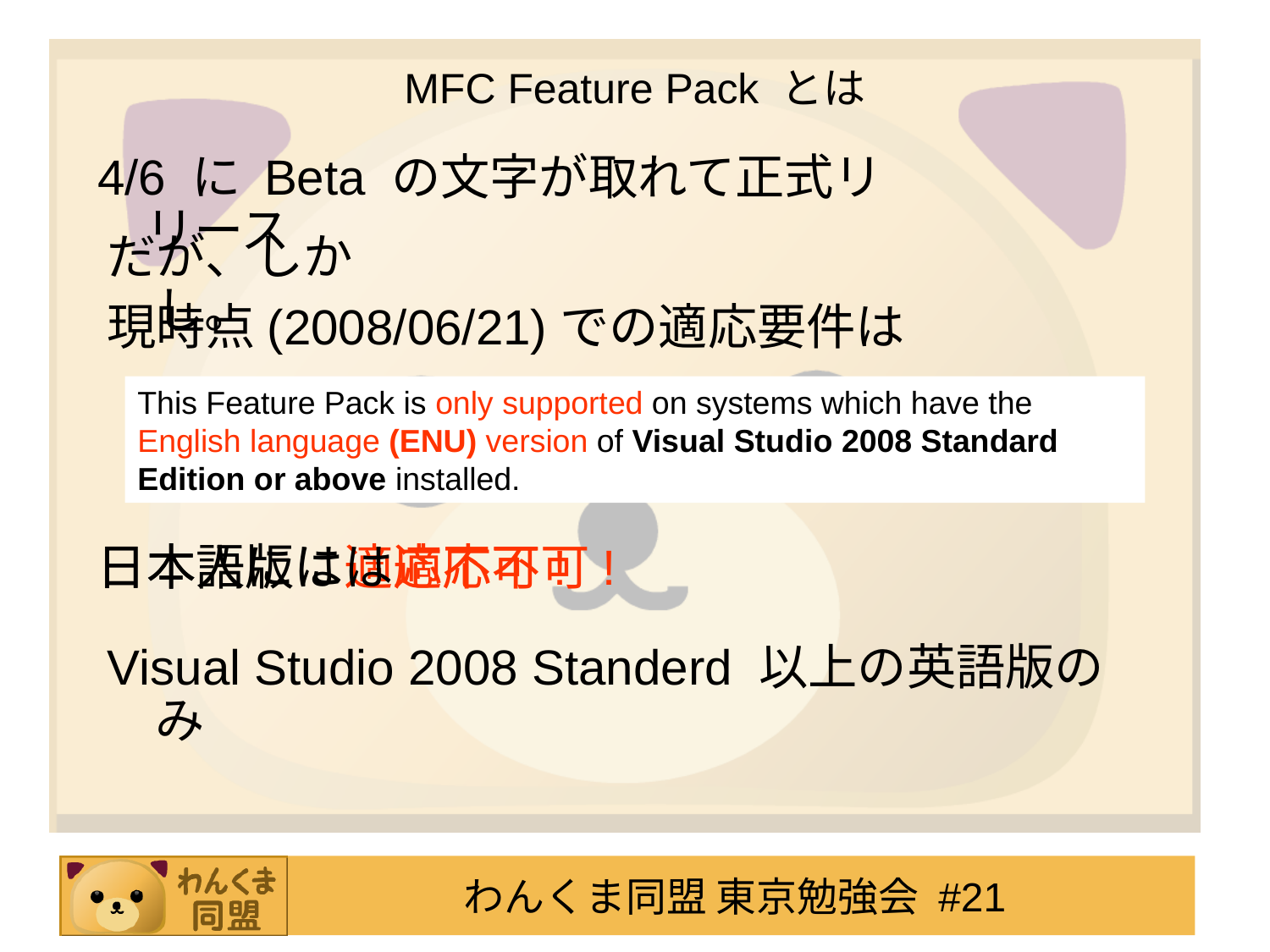

# MFC Feature Pack とは
4/6 に Beta の文字が取れて正式リリース
だが、しかし。
現時点(2008/06/21)での適応要件は
This Feature Pack is only supported on systems which have the English language (ENU) version of Visual Studio 2008 Standard Edition or above installed.
日本人には適応不可!
日本語版には適応不可!
Visual Studio 2008 Standerd 以上の英語版のみ